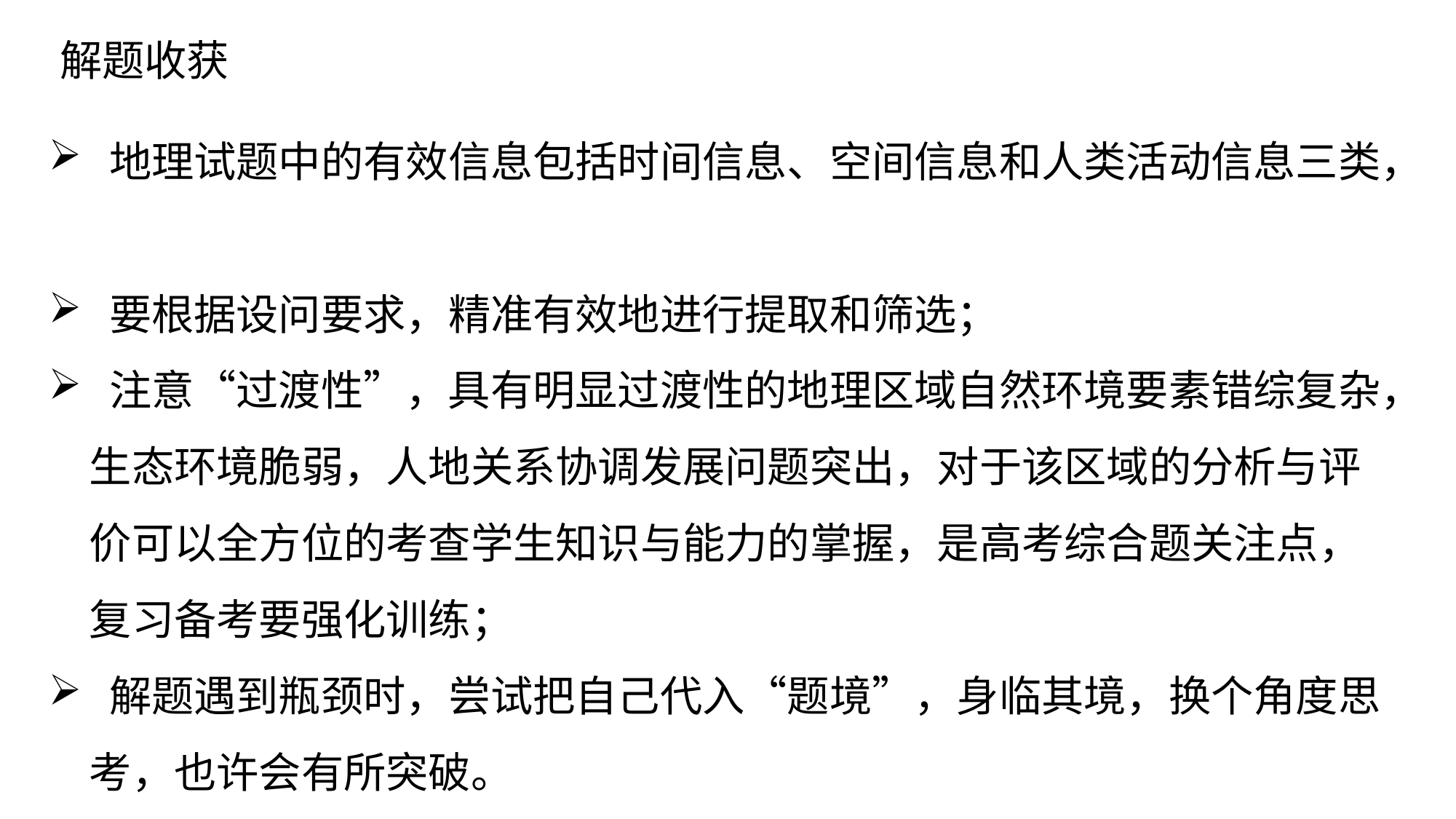

解题收获
 地理试题中的有效信息包括时间信息、空间信息和人类活动信息三类，
 要根据设问要求，精准有效地进行提取和筛选；
 注意“过渡性”，具有明显过渡性的地理区域自然环境要素错综复杂，生态环境脆弱，人地关系协调发展问题突出，对于该区域的分析与评价可以全方位的考查学生知识与能力的掌握，是高考综合题关注点，复习备考要强化训练；
 解题遇到瓶颈时，尝试把自己代入“题境”，身临其境，换个角度思考，也许会有所突破。